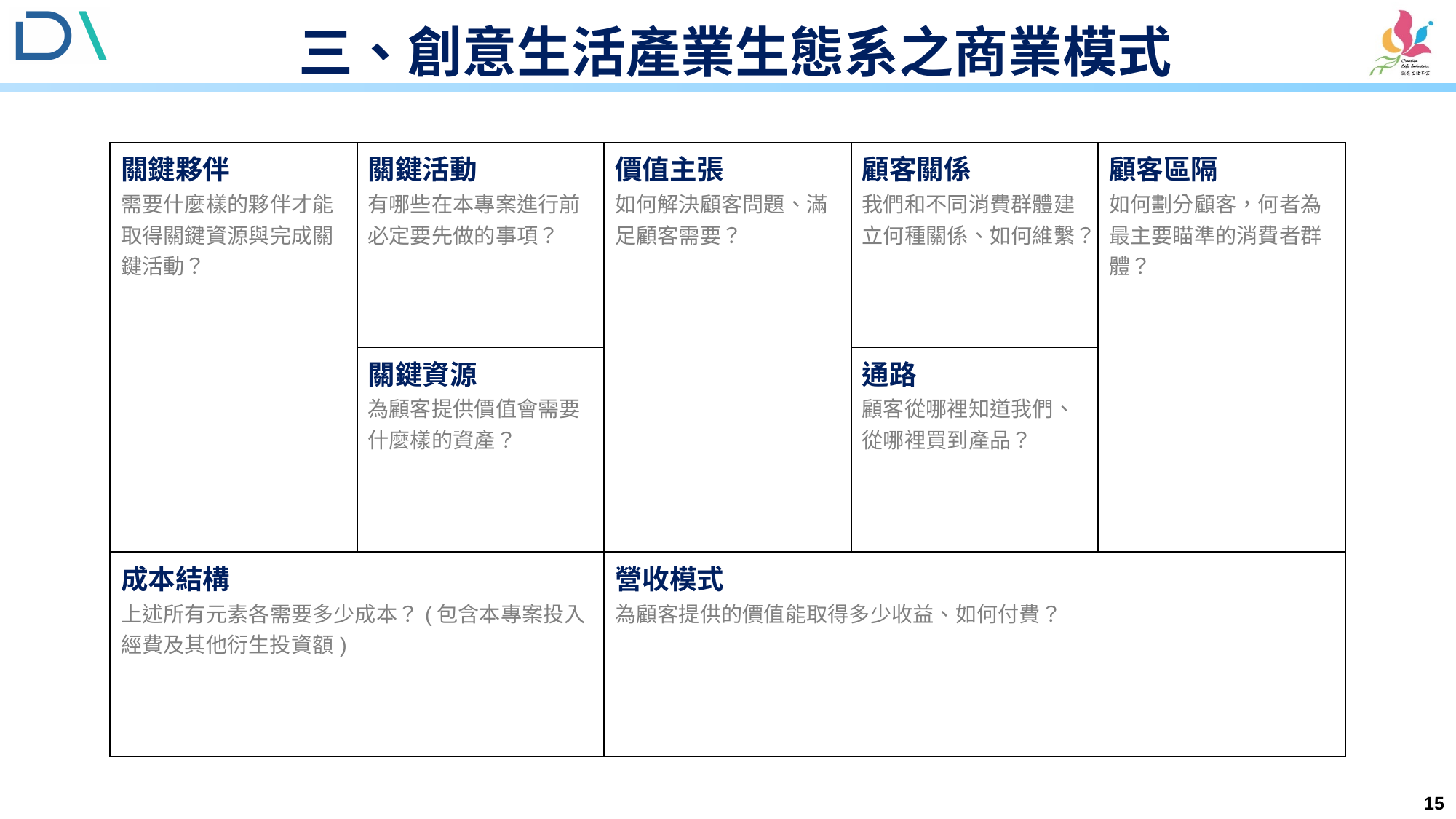

# 三、創意生活產業生態系之商業模式

| 關鍵夥伴 需要什麼樣的夥伴才能取得關鍵資源與完成關鍵活動？ | 關鍵活動 有哪些在本專案進行前必定要先做的事項？ | 價值主張 如何解決顧客問題、滿足顧客需要？ | 顧客關係 我們和不同消費群體建立何種關係、如何維繫？ | 顧客區隔 如何劃分顧客，何者為最主要瞄準的消費者群體？ |
| --- | --- | --- | --- | --- |
|  | 關鍵資源 為顧客提供價值會需要什麼樣的資產？ |  | 通路 顧客從哪裡知道我們、從哪裡買到產品？ |  |
| 成本結構 上述所有元素各需要多少成本？(包含本專案投入經費及其他衍生投資額) |  | 營收模式 為顧客提供的價值能取得多少收益、如何付費？ |  |  |
15